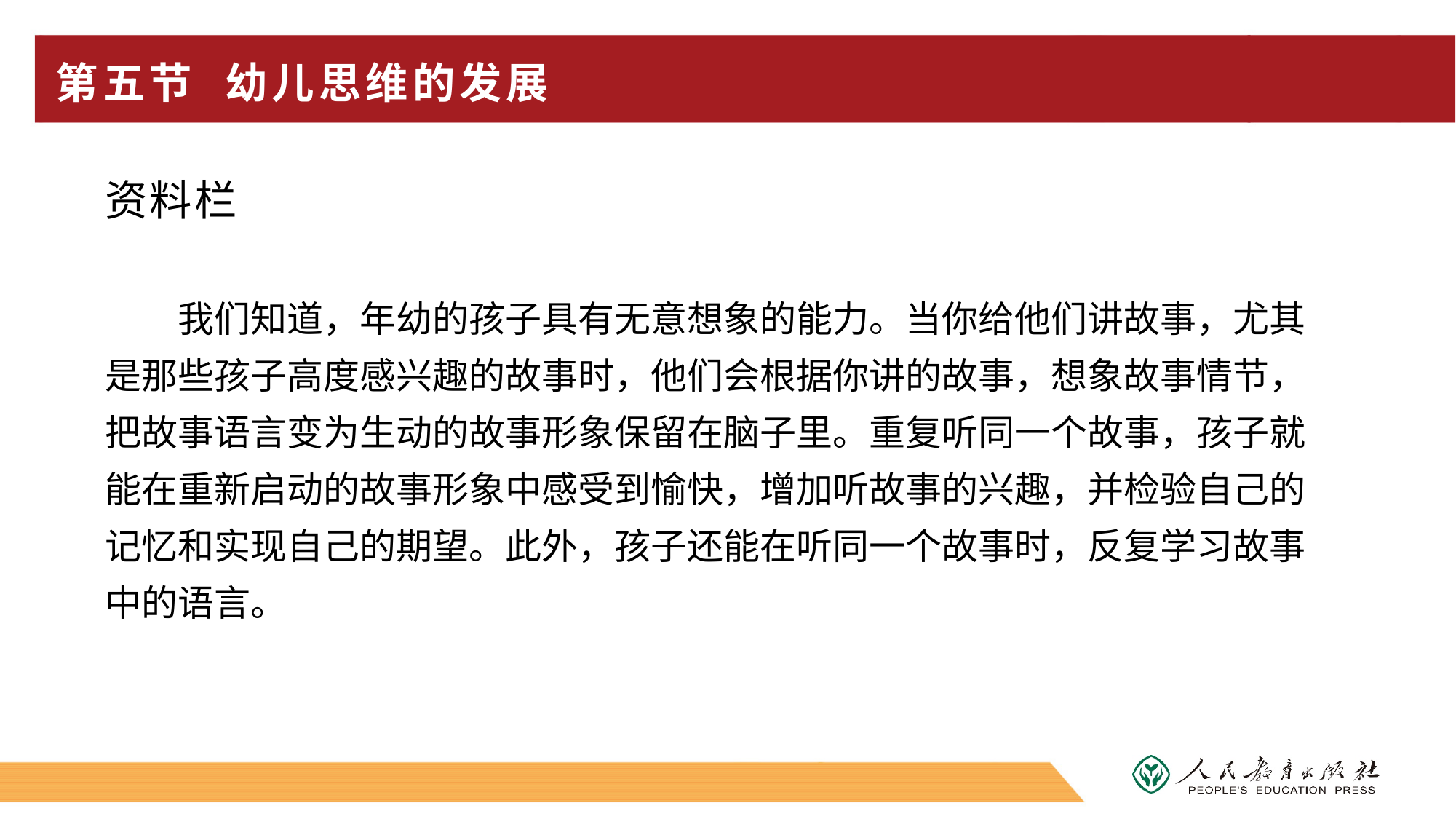

# 第五节  幼儿思维的发展
资料栏
我们知道，年幼的孩子具有无意想象的能力。当你给他们讲故事，尤其是那些孩子高度感兴趣的故事时，他们会根据你讲的故事，想象故事情节，把故事语言变为生动的故事形象保留在脑子里。重复听同一个故事，孩子就能在重新启动的故事形象中感受到愉快，增加听故事的兴趣，并检验自己的记忆和实现自己的期望。此外，孩子还能在听同一个故事时，反复学习故事中的语言。